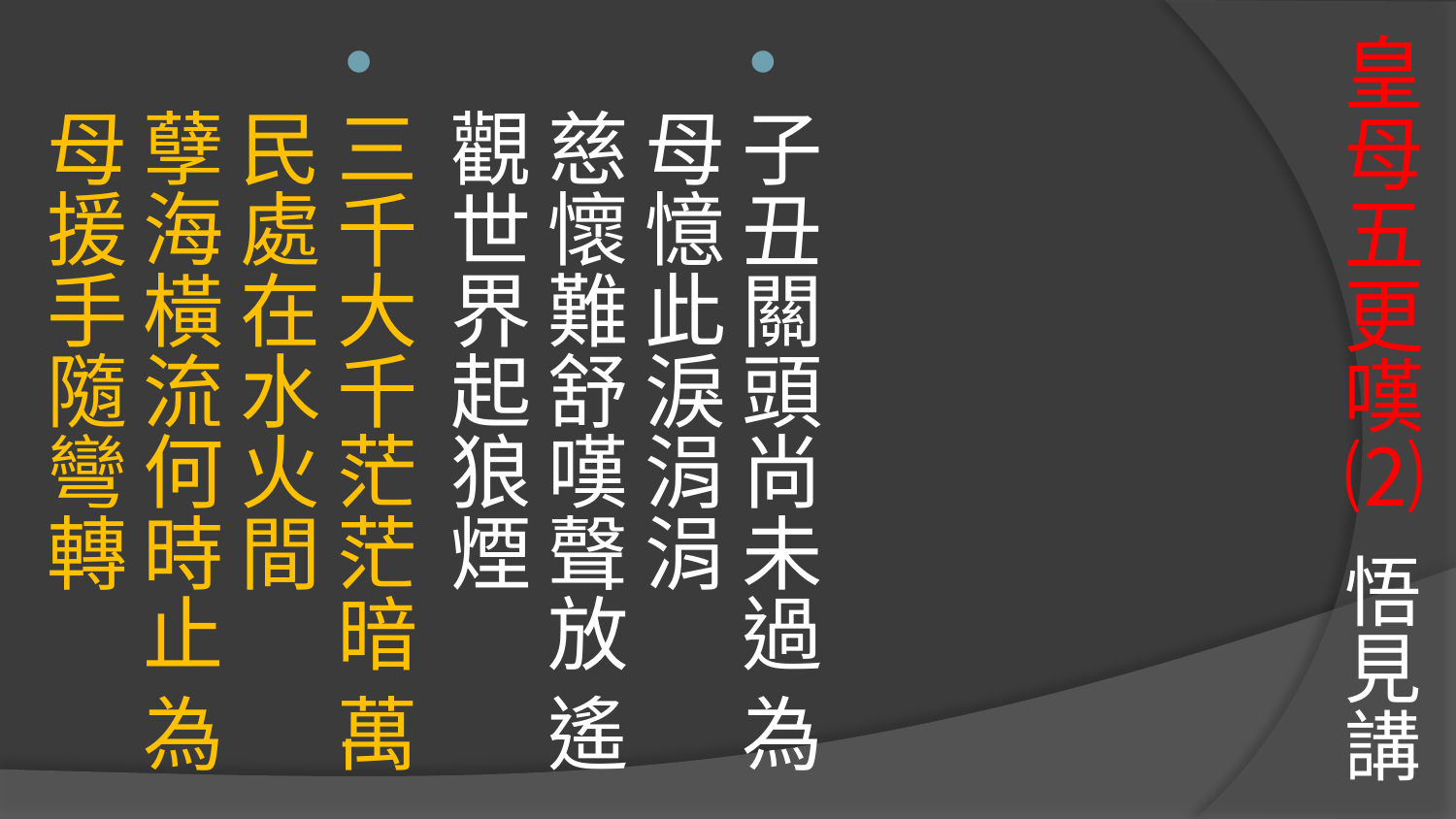

# 皇母五更嘆⑵  悟見講
子丑關頭尚未過 為母憶此淚涓涓
慈懷難舒嘆聲放 遙觀世界起狼煙
三千大千茫茫暗 萬民處在水火間
孽海橫流何時止 為母援手隨彎轉